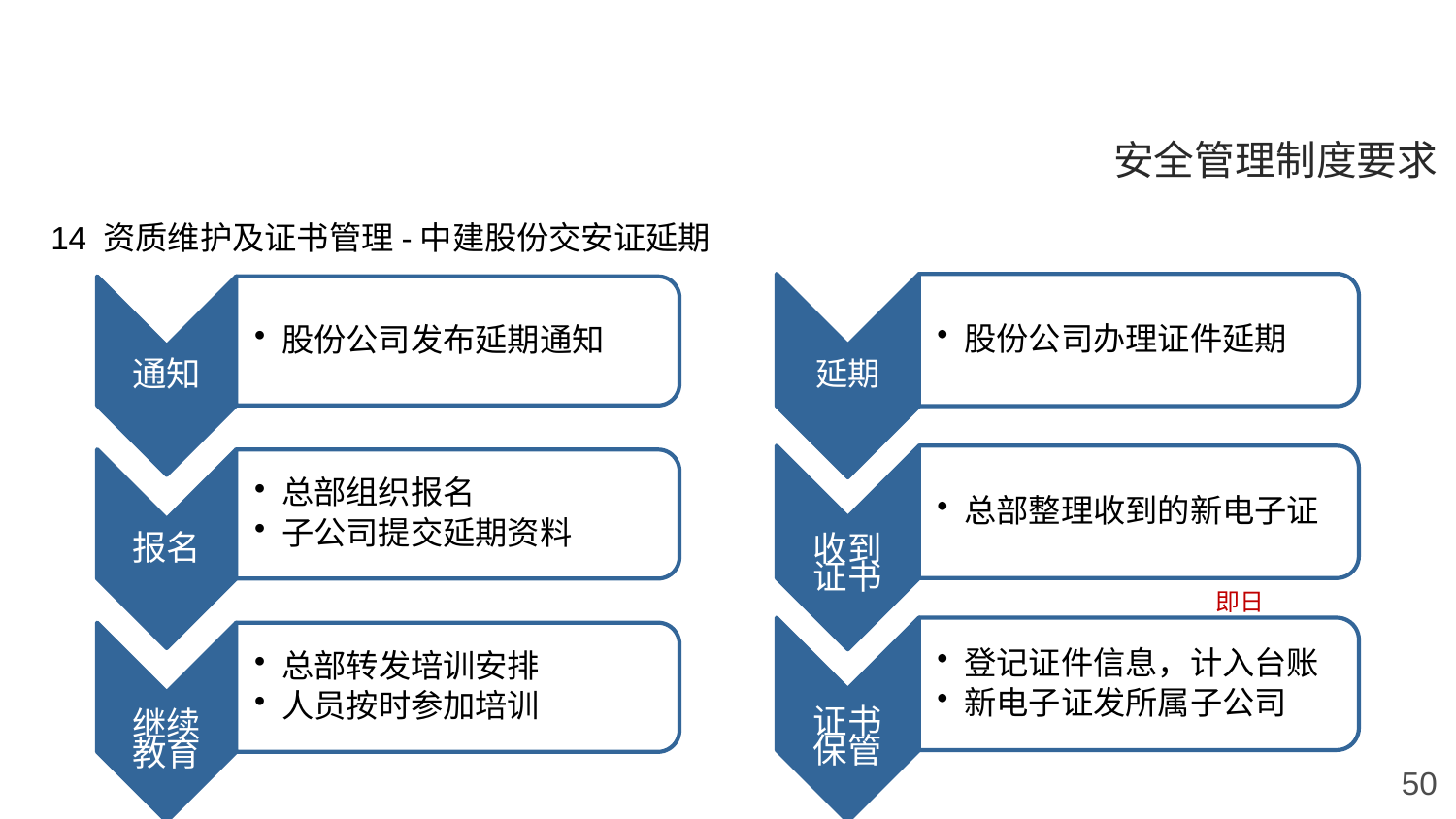

安全管理制度要求
14 资质维护及证书管理-中建股份交安证延期
延期
股份公司办理证件延期

收到
证书
总部整理收到的新电子证

证书
保管
登记证件信息，计入台账
新电子证发所属子公司
通知
股份公司发布延期通知
报名
总部组织报名
子公司提交延期资料

继续
教育
总部转发培训安排
人员按时参加培训
即日